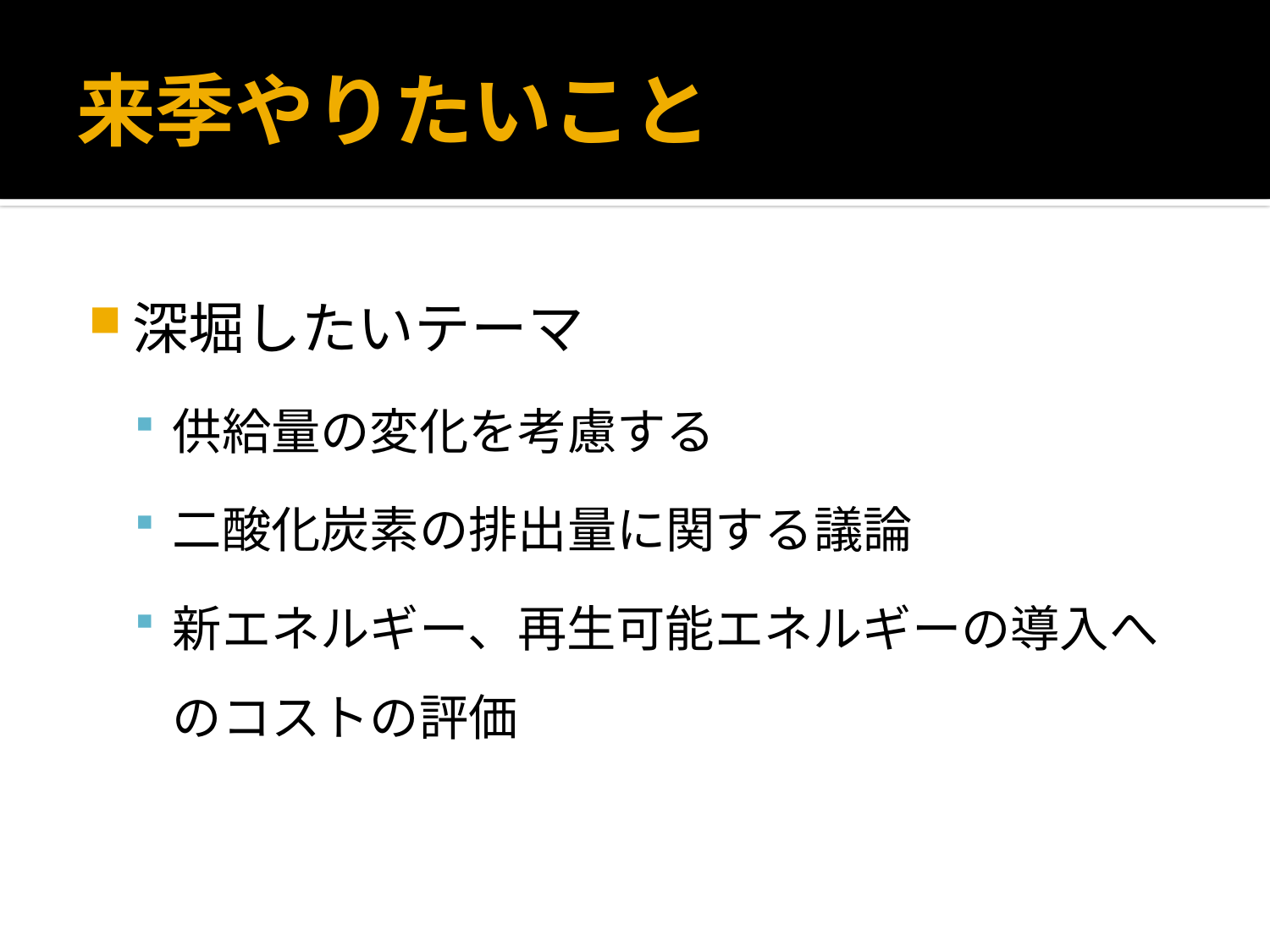

# 来季やりたいこと
深堀したいテーマ
供給量の変化を考慮する
二酸化炭素の排出量に関する議論
新エネルギー、再生可能エネルギーの導入へのコストの評価